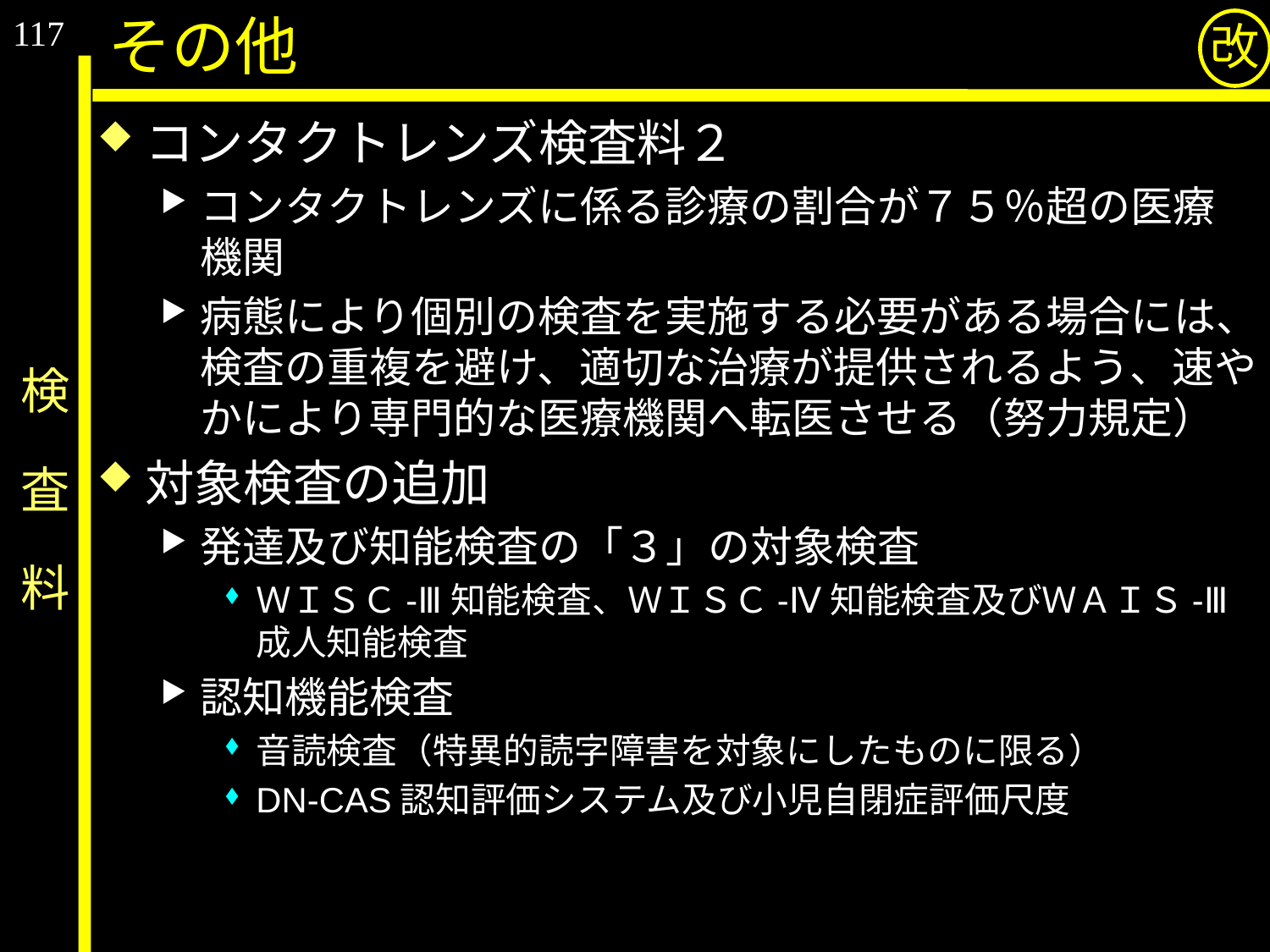

117
その他
改

コンタクトレンズ検査料２
コンタクトレンズに係る診療の割合が７５％超の医療機関
病態により個別の検査を実施する必要がある場合には、検査の重複を避け、適切な治療が提供されるよう、速やかにより専門的な医療機関へ転医させる（努力規定）
対象検査の追加
発達及び知能検査の「３」の対象検査
ＷＩＳＣ-Ⅲ知能検査、ＷＩＳＣ-Ⅳ知能検査及びＷＡＩＳ-Ⅲ成人知能検査
認知機能検査
音読検査（特異的読字障害を対象にしたものに限る）
DN-CAS認知評価システム及び小児自閉症評価尺度
# 検　査　料